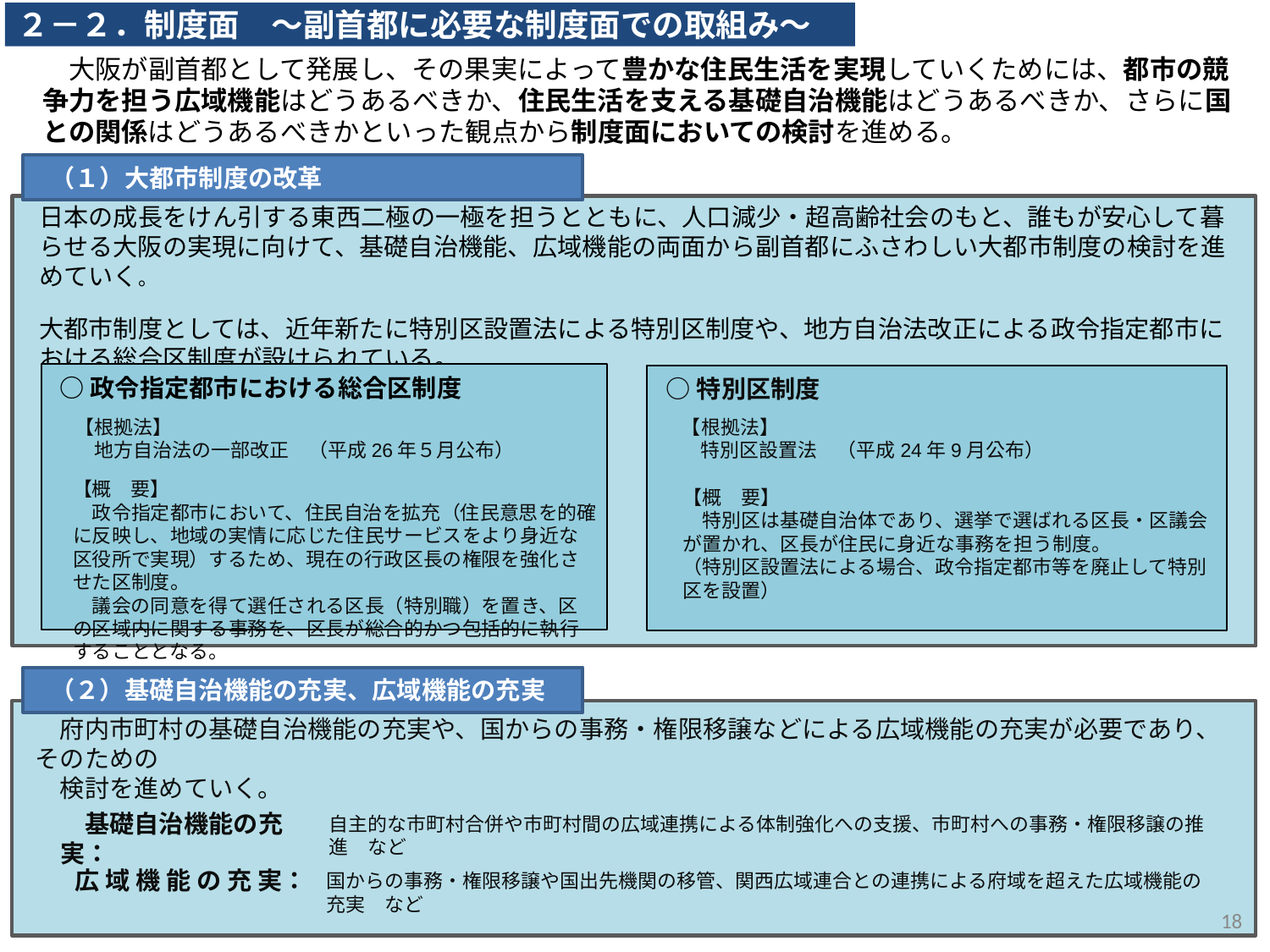

２－２．制度面　～副首都に必要な制度面での取組み～
　大阪が副首都として発展し、その果実によって豊かな住民生活を実現していくためには、都市の競争力を担う広域機能はどうあるべきか、住民生活を支える基礎自治機能はどうあるべきか、さらに国との関係はどうあるべきかといった観点から制度面においての検討を進める。
　（１）大都市制度の改革

日本の成長をけん引する東西二極の一極を担うとともに、人口減少・超高齢社会のもと、誰もが安心して暮らせる大阪の実現に向けて、基礎自治機能、広域機能の両面から副首都にふさわしい大都市制度の検討を進めていく。

大都市制度としては、近年新たに特別区設置法による特別区制度や、地方自治法改正による政令指定都市における総合区制度が設けられている。

○政令指定都市における総合区制度
○特別区制度
【根拠法】
　特別区設置法　（平成24年9月公布）
【根拠法】
　地方自治法の一部改正　（平成26年５月公布）
【概　要】
　政令指定都市において、住民自治を拡充（住民意思を的確に反映し、地域の実情に応じた住民サービスをより身近な区役所で実現）するため、現在の行政区長の権限を強化させた区制度。
　議会の同意を得て選任される区長（特別職）を置き、区の区域内に関する事務を、区長が総合的かつ包括的に執行することとなる。
【概　要】
　特別区は基礎自治体であり、選挙で選ばれる区長・区議会が置かれ、区長が住民に身近な事務を担う制度。
（特別区設置法による場合、政令指定都市等を廃止して特別区を設置）
　（２）基礎自治機能の充実、広域機能の充実

　府内市町村の基礎自治機能の充実や、国からの事務・権限移譲などによる広域機能の充実が必要であり、そのための
　検討を進めていく。
　基礎自治機能の充実：
自主的な市町村合併や市町村間の広域連携による体制強化への支援、市町村への事務・権限移譲の推進　など
広 域 機 能 の 充 実：
国からの事務・権限移譲や国出先機関の移管、関西広域連合との連携による府域を超えた広域機能の充実　など
18
18